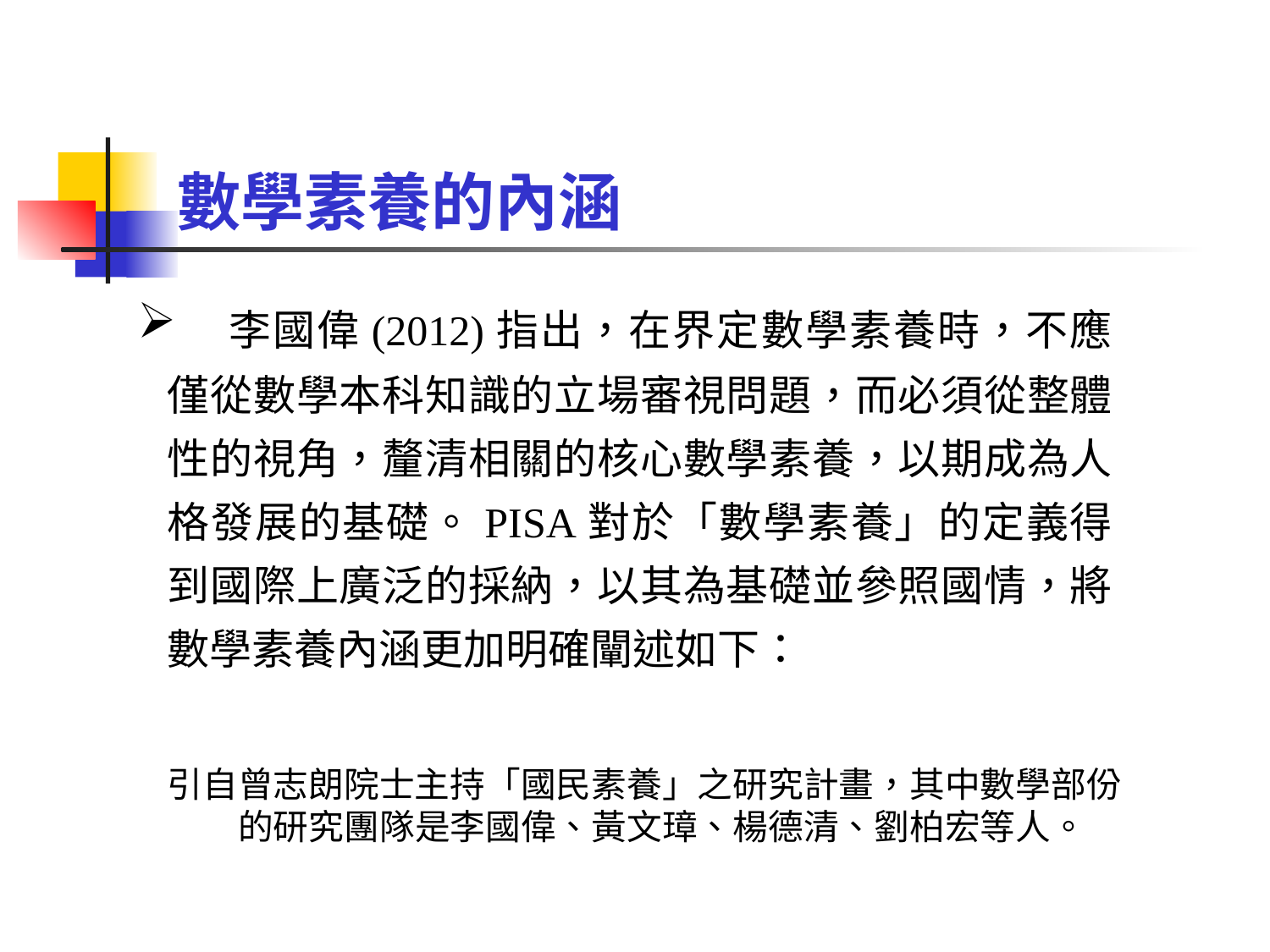

# 數學素養的內涵
   李國偉(2012)指出，在界定數學素養時，不應僅從數學本科知識的立場審視問題，而必須從整體性的視角，釐清相關的核心數學素養，以期成為人格發展的基礎。PISA對於「數學素養」的定義得到國際上廣泛的採納，以其為基礎並參照國情，將數學素養內涵更加明確闡述如下：
引自曾志朗院士主持「國民素養」之研究計畫，其中數學部份
　　的研究團隊是李國偉、黃文璋、楊德清、劉柏宏等人。